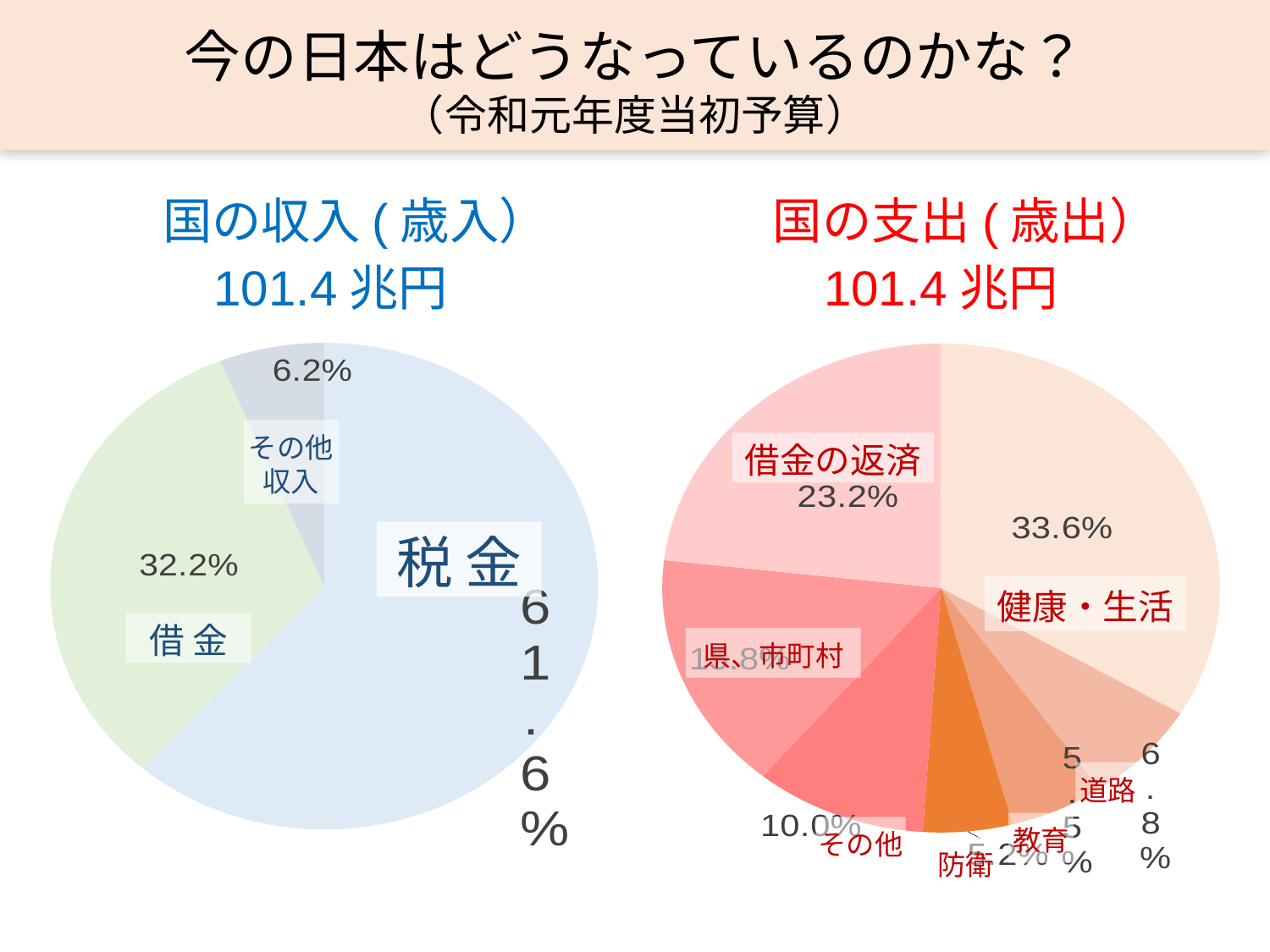

今の日本はどうなっているのかな？
（令和元年度当初予算）
　国の収入(歳入）
101.4兆円
　国の支出(歳出）
101.4兆円

### Chart

| Category | 歳入 |
|---|---|
| 税金 | 0.616 |
| 借金 | 0.322 |
| その他 | 0.062 |
その他
収入
税 金
借 金

### Chart

| Category | 歳出 |
|---|---|
| 健康・生活 | 0.336 |
| 道路 | 0.068 |
| 教育 | 0.055 |
| 防衛 | 0.052 |
| その他 | 0.1 |
| 県、市町村 | 0.158 |
| 借金の返済 | 0.232 |
借金の返済
健康・生活
県、市町村
道路
教育
その他
防衛